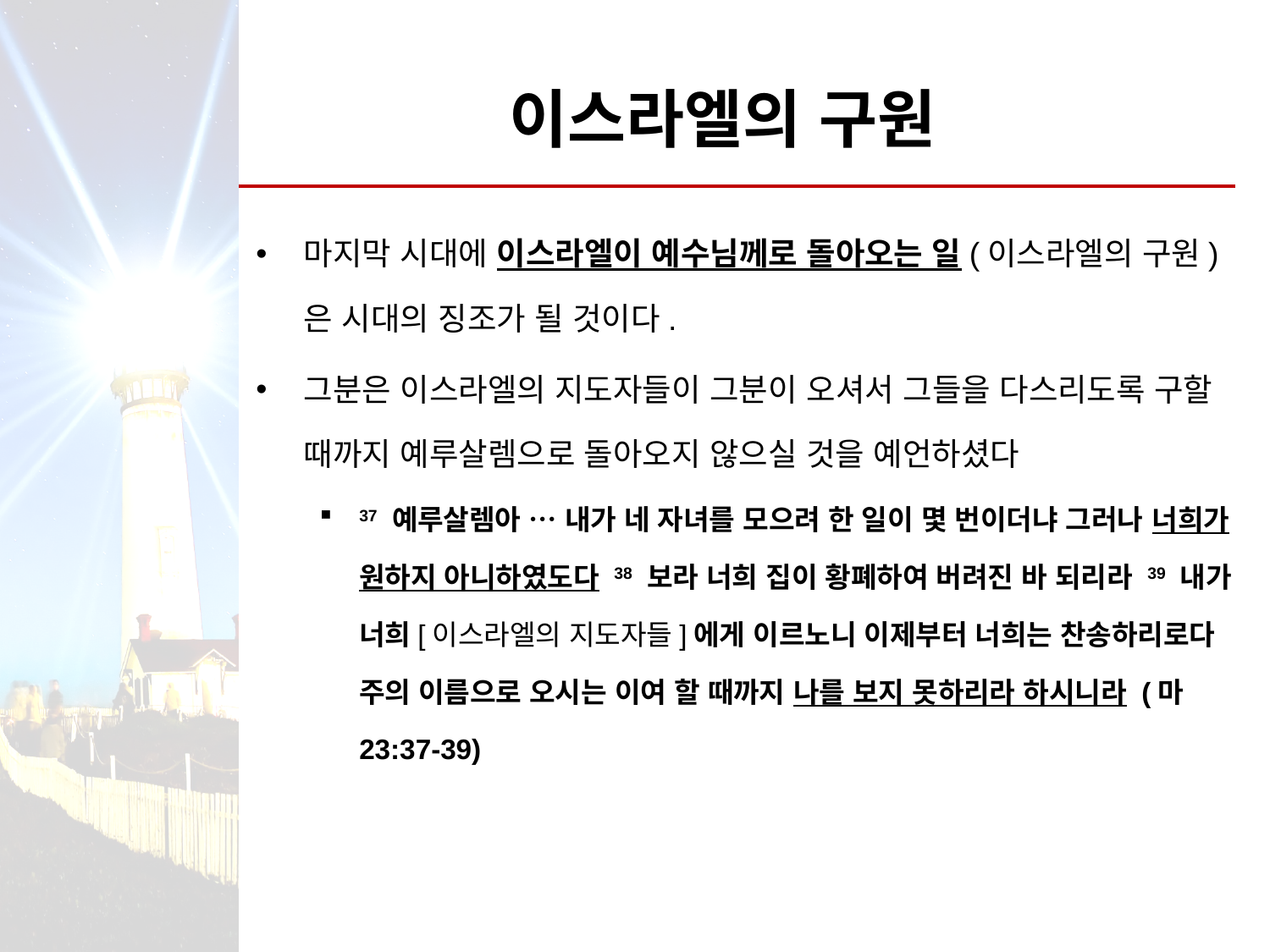

# 이스라엘의 구원
마지막 시대에 이스라엘이 예수님께로 돌아오는 일(이스라엘의 구원)은 시대의 징조가 될 것이다.
그분은 이스라엘의 지도자들이 그분이 오셔서 그들을 다스리도록 구할 때까지 예루살렘으로 돌아오지 않으실 것을 예언하셨다
37 예루살렘아 … 내가 네 자녀를 모으려 한 일이 몇 번이더냐 그러나 너희가 원하지 아니하였도다 38 보라 너희 집이 황폐하여 버려진 바 되리라 39 내가 너희[이스라엘의 지도자들]에게 이르노니 이제부터 너희는 찬송하리로다 주의 이름으로 오시는 이여 할 때까지 나를 보지 못하리라 하시니라 (마 23:37-39)